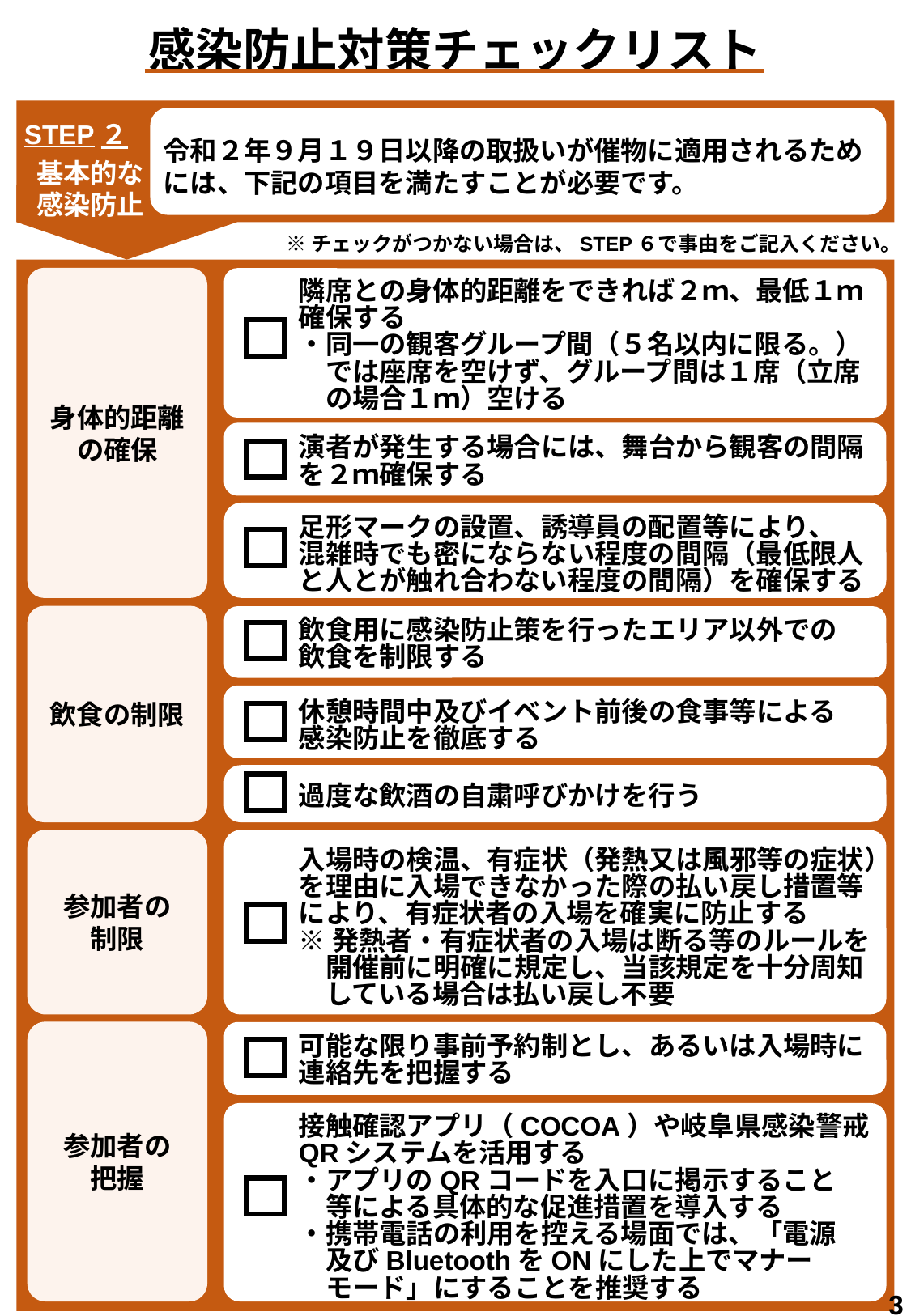

感染防止対策チェックリスト

STEP２

 基本的な
 感染防止

令和２年９月１９日以降の取扱いが催物に適用されるためには、下記の項目を満たすことが必要です。
※チェックがつかない場合は、STEP６で事由をご記入ください。

身体的距離の確保

隣席との身体的距離をできれば２ｍ、最低１ｍ確保する
・同一の観客グループ間（５名以内に限る。）
　では座席を空けず、グループ間は１席（立席
　の場合１ｍ）空ける

演者が発生する場合には、舞台から観客の間隔を２ｍ確保する

足形マークの設置、誘導員の配置等により、
混雑時でも密にならない程度の間隔（最低限人と人とが触れ合わない程度の間隔）を確保する

飲食の制限

飲食用に感染防止策を行ったエリア以外での
飲食を制限する

休憩時間中及びイベント前後の食事等による
感染防止を徹底する

過度な飲酒の自粛呼びかけを行う
参加者の
制限

入場時の検温、有症状（発熱又は風邪等の症状）を理由に入場できなかった際の払い戻し措置等
により、有症状者の入場を確実に防止する
※発熱者・有症状者の入場は断る等のルールを
　開催前に明確に規定し、当該規定を十分周知
　している場合は払い戻し不要

参加者の
把握

可能な限り事前予約制とし、あるいは入場時に連絡先を把握する

接触確認アプリ（COCOA）や岐阜県感染警戒QRシステムを活用する
・アプリのQRコードを入口に掲示すること
　等による具体的な促進措置を導入する
・携帯電話の利用を控える場面では、「電源
　及びBluetoothをONにした上でマナー
　モード」にすることを推奨する

3